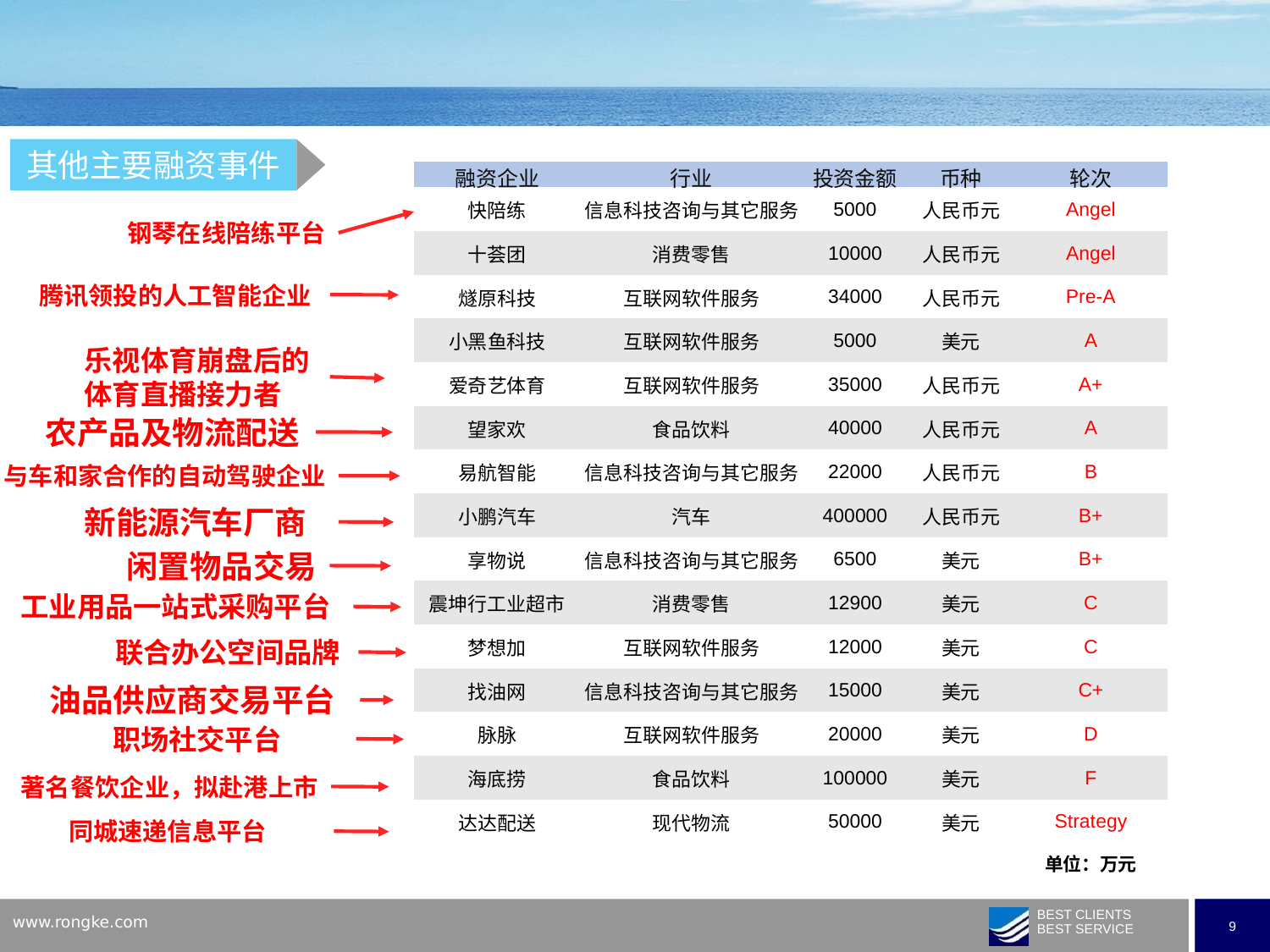

其他主要融资事件

| 融资企业 | 行业 | 投资金额 | 币种 | 轮次 |
| --- | --- | --- | --- | --- |
| 快陪练 | 信息科技咨询与其它服务 | 5000 | 人民币元 | Angel |
| 十荟团 | 消费零售 | 10000 | 人民币元 | Angel |
| 燧原科技 | 互联网软件服务 | 34000 | 人民币元 | Pre-A |
| 小黑鱼科技 | 互联网软件服务 | 5000 | 美元 | A |
| 爱奇艺体育 | 互联网软件服务 | 35000 | 人民币元 | A+ |
| 望家欢 | 食品饮料 | 40000 | 人民币元 | A |
| 易航智能 | 信息科技咨询与其它服务 | 22000 | 人民币元 | B |
| 小鹏汽车 | 汽车 | 400000 | 人民币元 | B+ |
| 享物说 | 信息科技咨询与其它服务 | 6500 | 美元 | B+ |
| 震坤行工业超市 | 消费零售 | 12900 | 美元 | C |
| 梦想加 | 互联网软件服务 | 12000 | 美元 | C |
| 找油网 | 信息科技咨询与其它服务 | 15000 | 美元 | C+ |
| 脉脉 | 互联网软件服务 | 20000 | 美元 | D |
| 海底捞 | 食品饮料 | 100000 | 美元 | F |
| 达达配送 | 现代物流 | 50000 | 美元 | Strategy |
|  |  |  |  | 单位：万元 |
钢琴在线陪练平台
腾讯领投的人工智能企业
乐视体育崩盘后的体育直播接力者
农产品及物流配送
与车和家合作的自动驾驶企业
新能源汽车厂商
闲置物品交易
工业用品一站式采购平台
联合办公空间品牌
油品供应商交易平台
职场社交平台
著名餐饮企业，拟赴港上市
同城速递信息平台